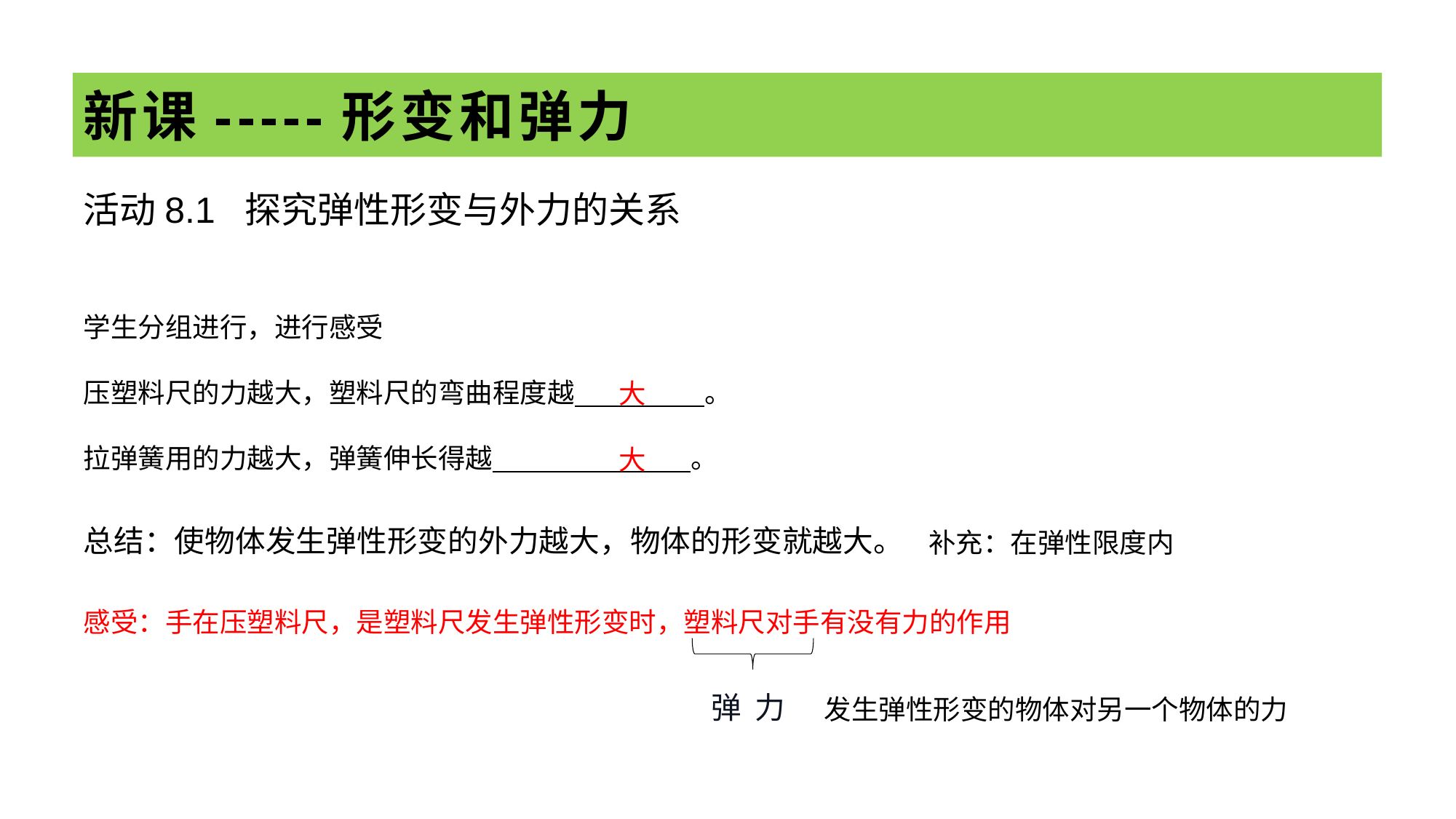

# 新课-----形变和弹力
活动8.1  探究弹性形变与外力的关系
学生分组进行，进行感受

压塑料尺的力越大，塑料尺的弯曲程度越                     。

拉弹簧用的力越大，弹簧伸长得越                                。
大
大
总结：使物体发生弹性形变的外力越大，物体的形变就越大。
补充：在弹性限度内

感受：手在压塑料尺，是塑料尺发生弹性形变时，塑料尺对手有没有力的作用
弹  力
发生弹性形变的物体对另一个物体的力